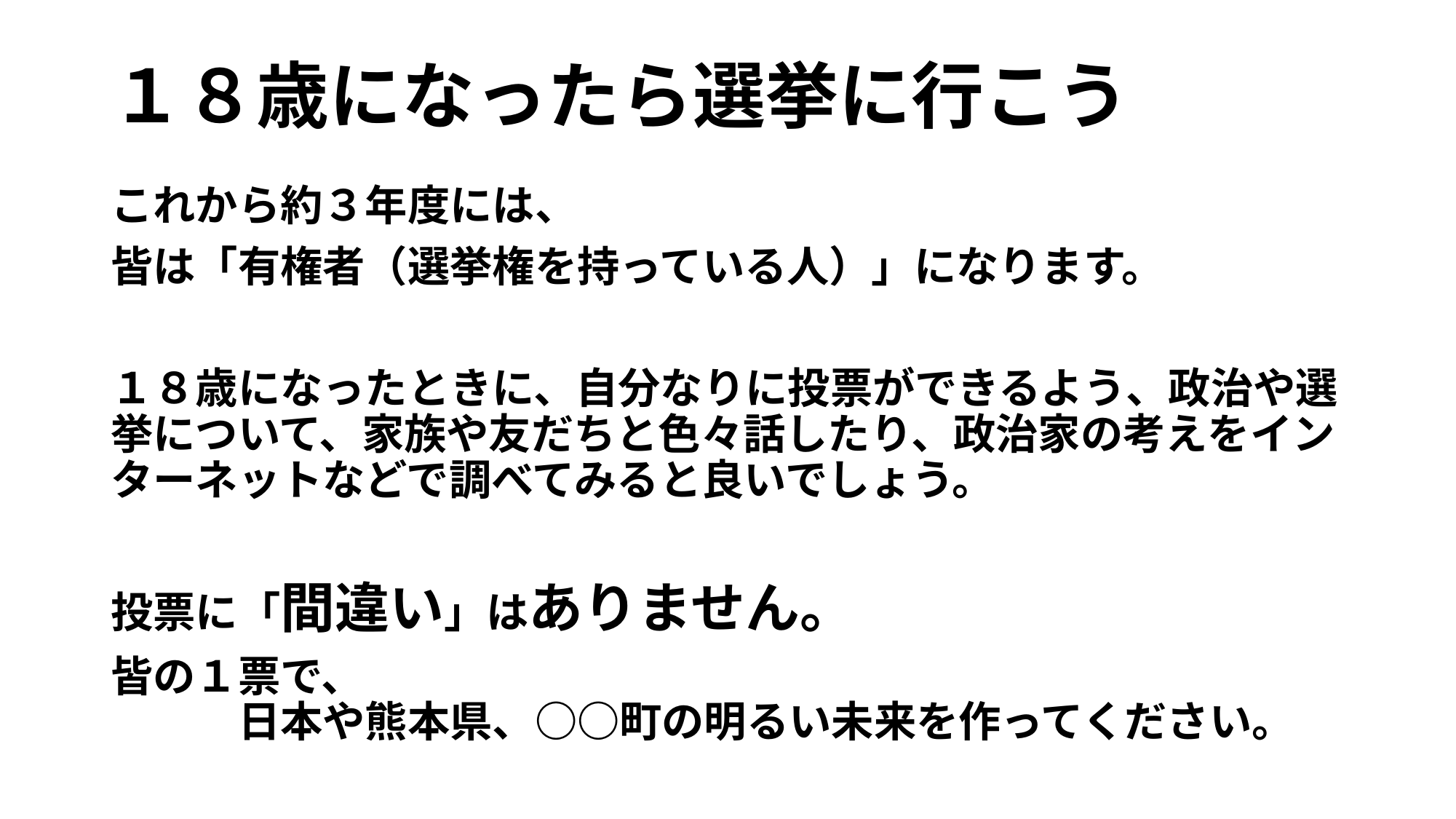

# １８歳になったら選挙に行こう
これから約３年度には、
皆は「有権者（選挙権を持っている人）」になります。

１８歳になったときに、自分なりに投票ができるよう、政治や選挙について、家族や友だちと色々話したり、政治家の考えをインターネットなどで調べてみると良いでしょう。

投票に「間違い」はありません。
皆の１票で、
　　　日本や熊本県、○○町の明るい未来を作ってください。